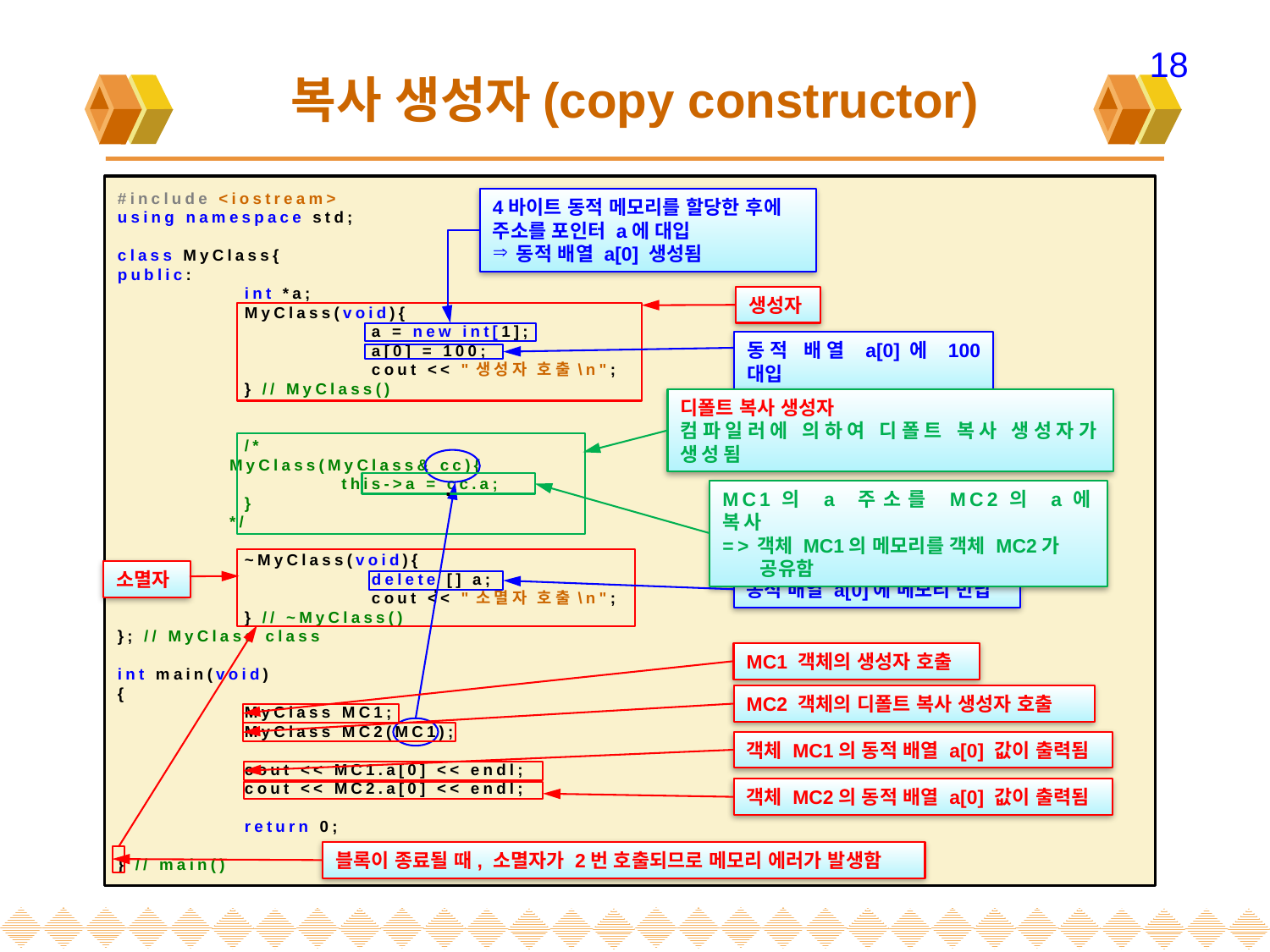

18
# 복사 생성자(copy constructor)

#include <iostream>
using namespace std;

class MyClass{
public:
	int *a;
	MyClass(void){
		a = new int[1];
		a[0] = 100;
		cout << "생성자 호출\n";
	} // MyClass()

	/*
              MyClass(MyClass& cc){
                            this->a = cc.a;
	}
              */

	~MyClass(void){
		delete [] a;
		cout << "소멸자 호출\n";
	} // ~MyClass()
}; // MyClass class

int main(void)
{
	MyClass MC1;
	MyClass MC2(MC1);

	cout << MC1.a[0] << endl;
	cout << MC2.a[0] << endl;

	return 0;

} // main()
4바이트 동적 메모리를 할당한 후에
주소를 포인터 a에 대입
동적 배열 a[0] 생성됨
생성자

동적 배열 a[0]에 100 대입

디폴트 복사 생성자
컴파일러에 의하여 디폴트 복사 생성자가 생성됨

.
MC1의 a 주소를 MC2의 a에 복사
=>객체 MC1의 메모리를 객체 MC2가
      공유함

소멸자
.
동적 배열 a[0]에 메모리 반납
MC1 객체의 생성자 호출
MC2 객체의 디폴트 복사 생성자 호출

객체 MC1의 동적 배열 a[0] 값이 출력됨

객체 MC2의 동적 배열 a[0] 값이 출력됨

블록이 종료될 때, 소멸자가 2번 호출되므로 메모리 에러가 발생함